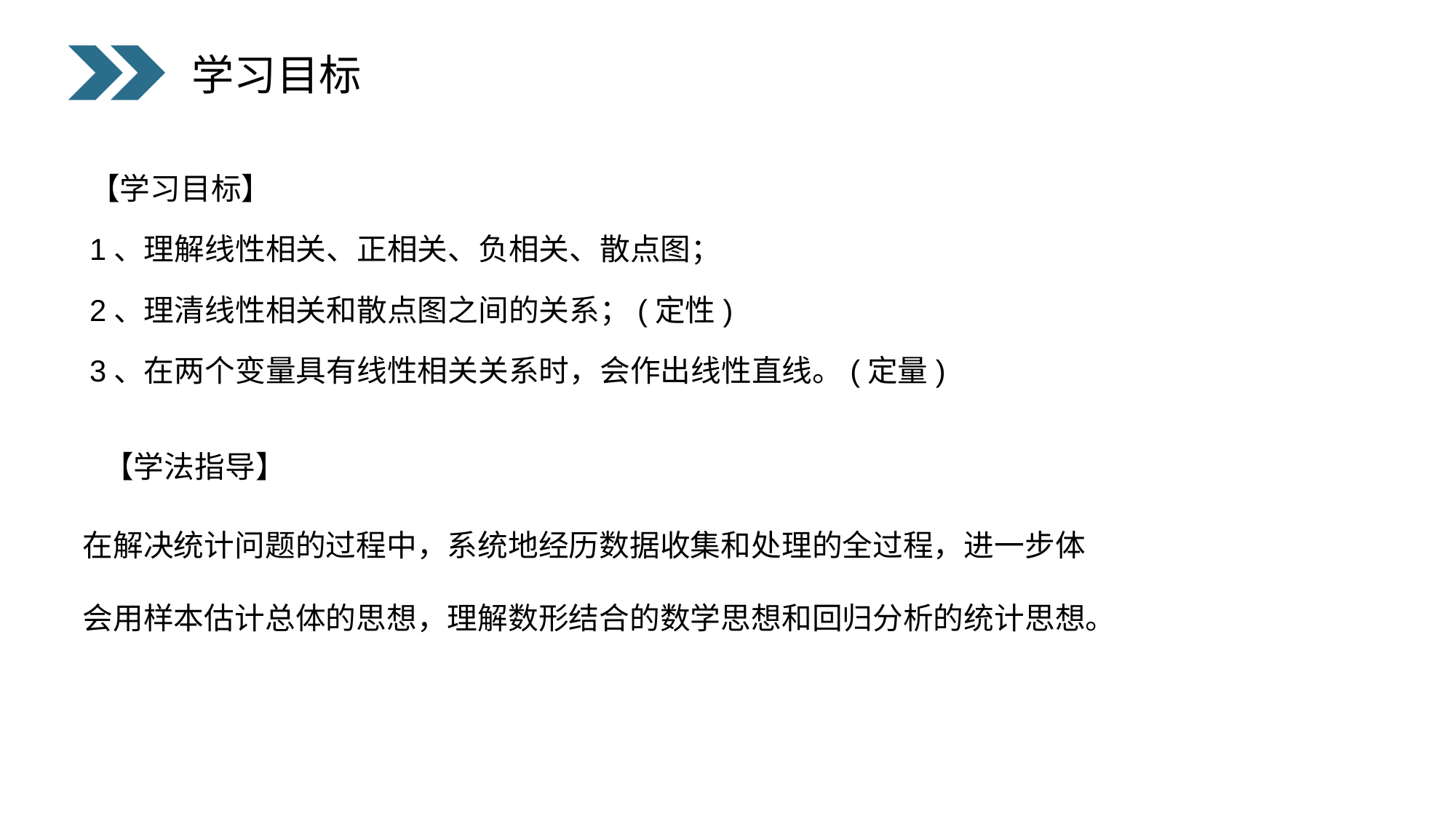

学习目标
【学习目标】
1、理解线性相关、正相关、负相关、散点图；
2、理清线性相关和散点图之间的关系；(定性)
3、在两个变量具有线性相关关系时，会作出线性直线。(定量)
  【学法指导】
在解决统计问题的过程中，系统地经历数据收集和处理的全过程，进一步体会用样本估计总体的思想，理解数形结合的数学思想和回归分析的统计思想。